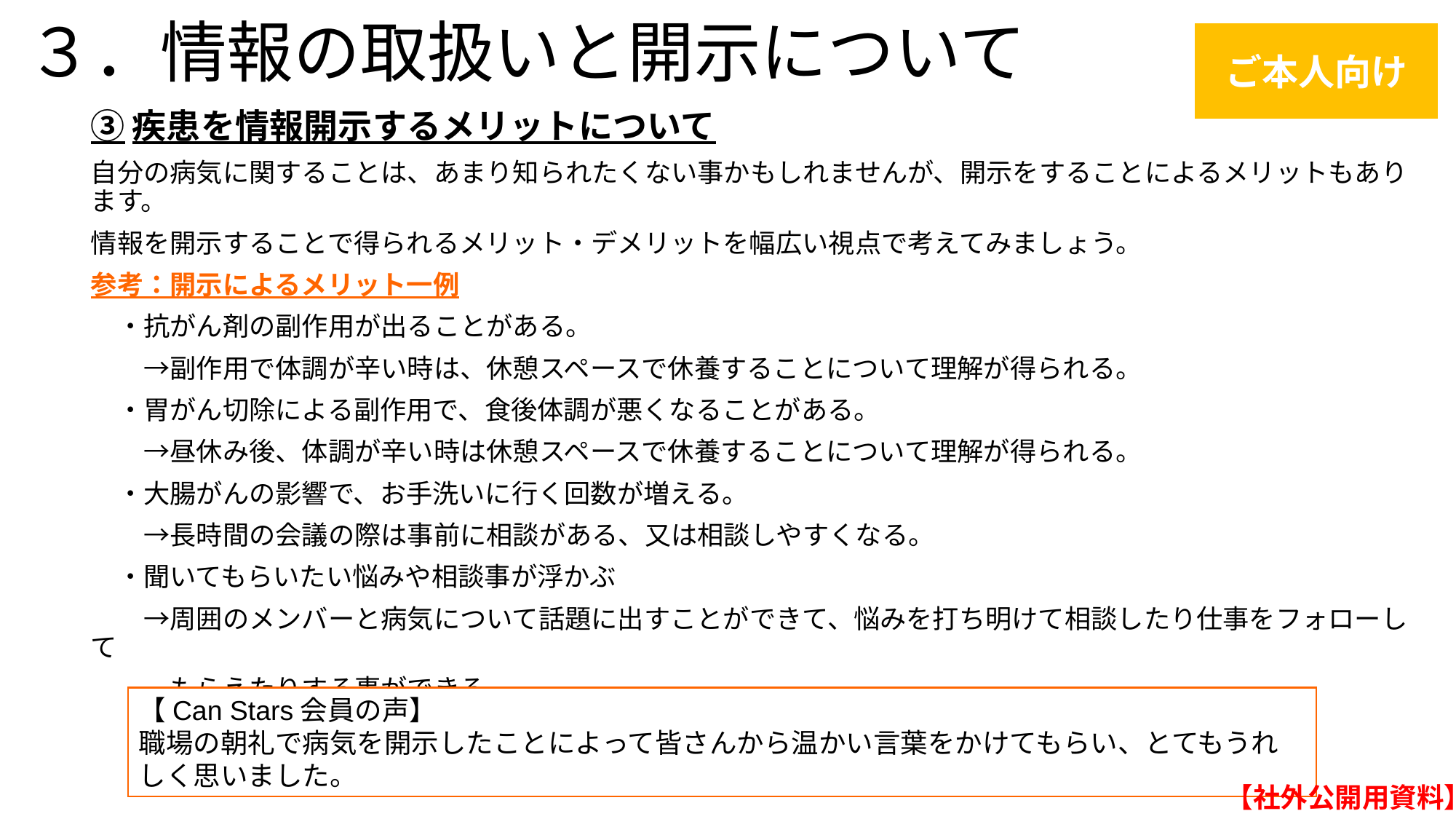

# ３．情報の取扱いと開示について
ご本人向け
③疾患を情報開示するメリットについて
自分の病気に関することは、あまり知られたくない事かもしれませんが、開示をすることによるメリットもあります。
情報を開示することで得られるメリット・デメリットを幅広い視点で考えてみましょう。
参考：開示によるメリット一例
　・抗がん剤の副作用が出ることがある。
　　→副作用で体調が辛い時は、休憩スペースで休養することについて理解が得られる。
　・胃がん切除による副作用で、食後体調が悪くなることがある。
　　→昼休み後、体調が辛い時は休憩スペースで休養することについて理解が得られる。
　・大腸がんの影響で、お手洗いに行く回数が増える。
　　→長時間の会議の際は事前に相談がある、又は相談しやすくなる。
　・聞いてもらいたい悩みや相談事が浮かぶ
　　→周囲のメンバーと病気について話題に出すことができて、悩みを打ち明けて相談したり仕事をフォローして
　　　もらえたりする事ができる。

【Can Stars会員の声】
職場の朝礼で病気を開示したことによって皆さんから温かい言葉をかけてもらい、とてもうれしく思いました。
【社外公開用資料】